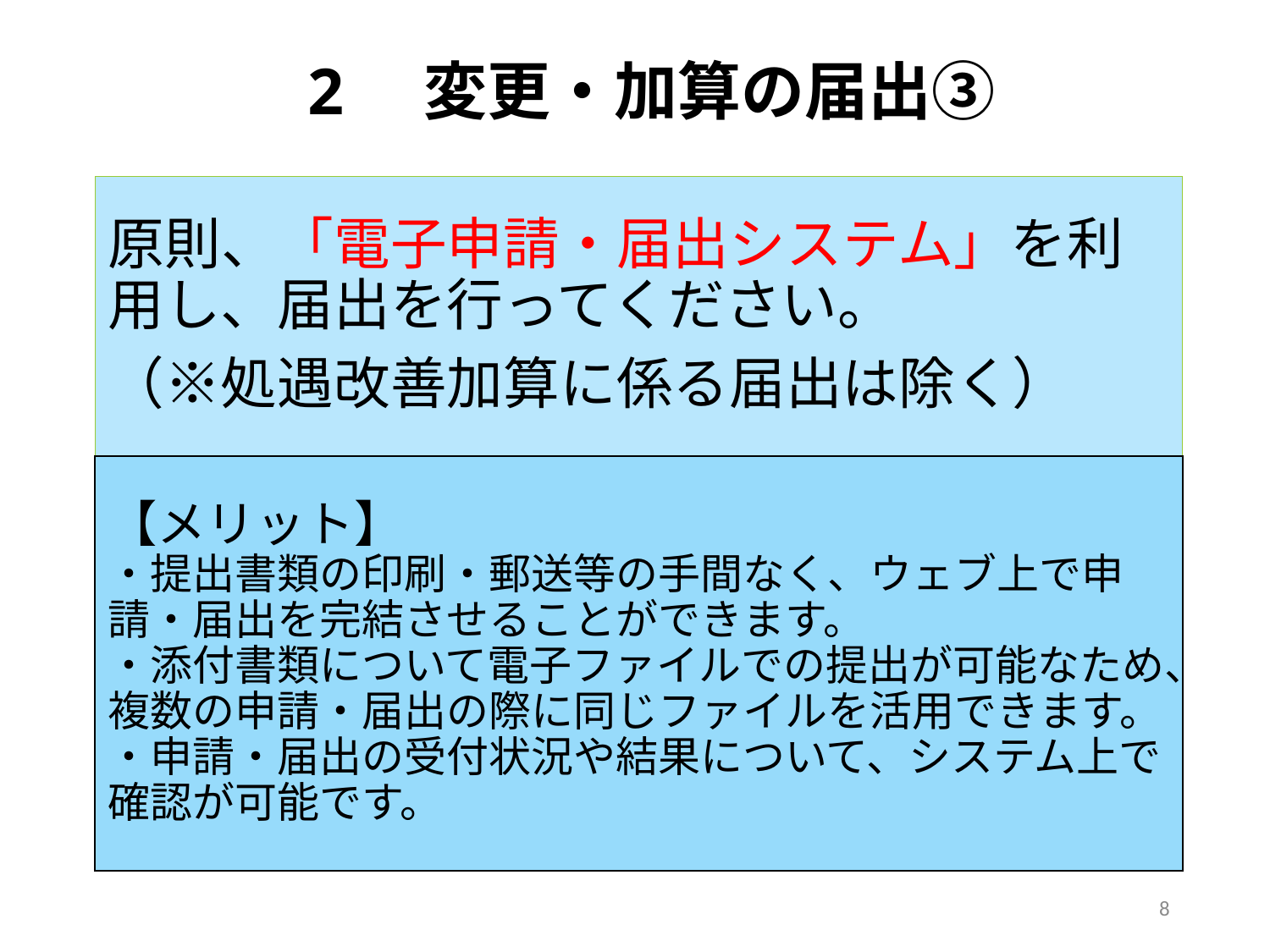

# 2　変更・加算の届出③
原則、「電子申請・届出システム」を利用し、届出を行ってください。
（※処遇改善加算に係る届出は除く）
【メリット】
・提出書類の印刷・郵送等の手間なく、ウェブ上で申請・届出を完結させることができます。
・添付書類について電子ファイルでの提出が可能なため、複数の申請・届出の際に同じファイルを活用できます。
・申請・届出の受付状況や結果について、システム上で確認が可能です。
8